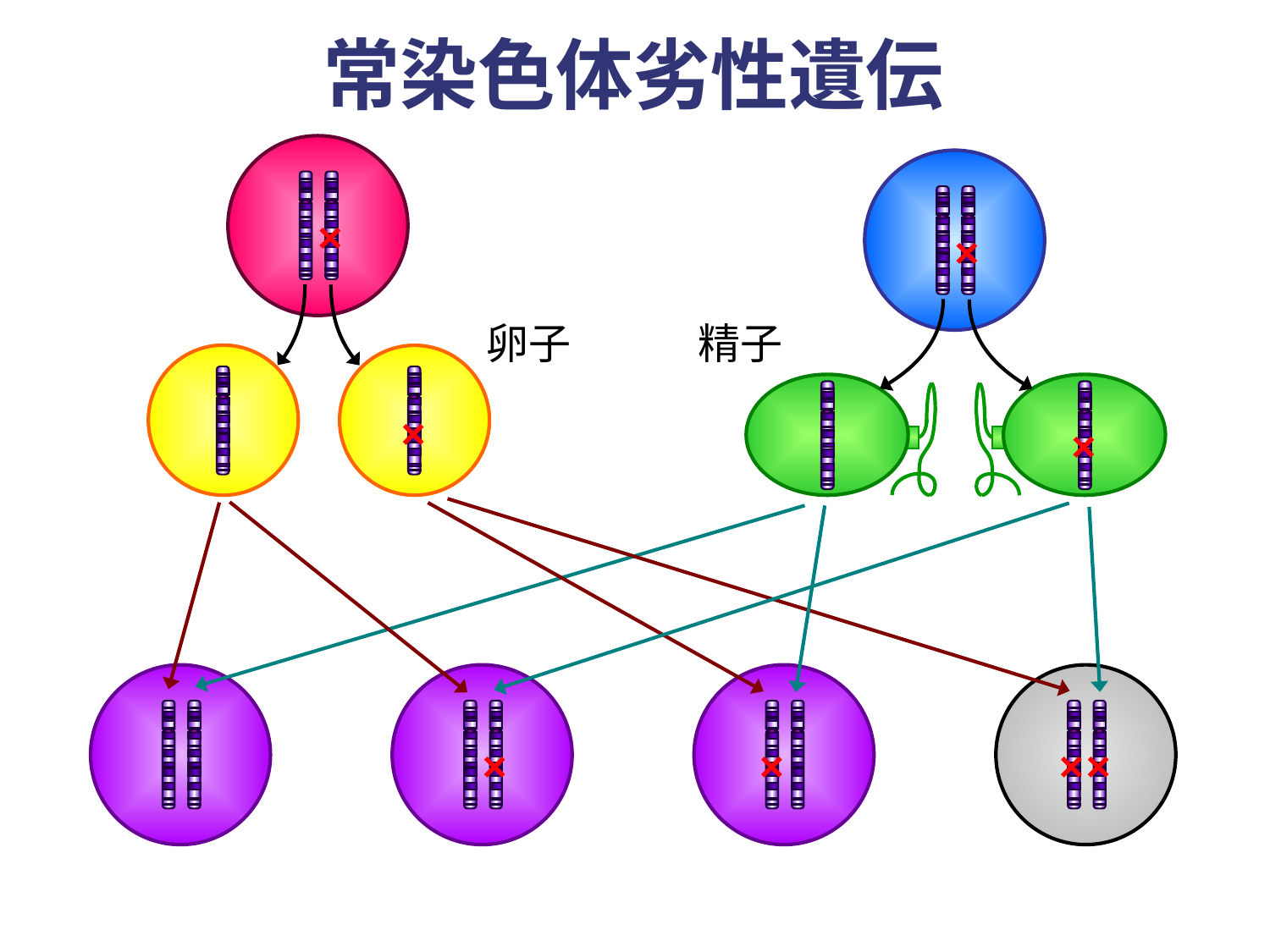

常染色体劣性遺伝

×
×

卵子　　　精子

×

×

×

×
×
×